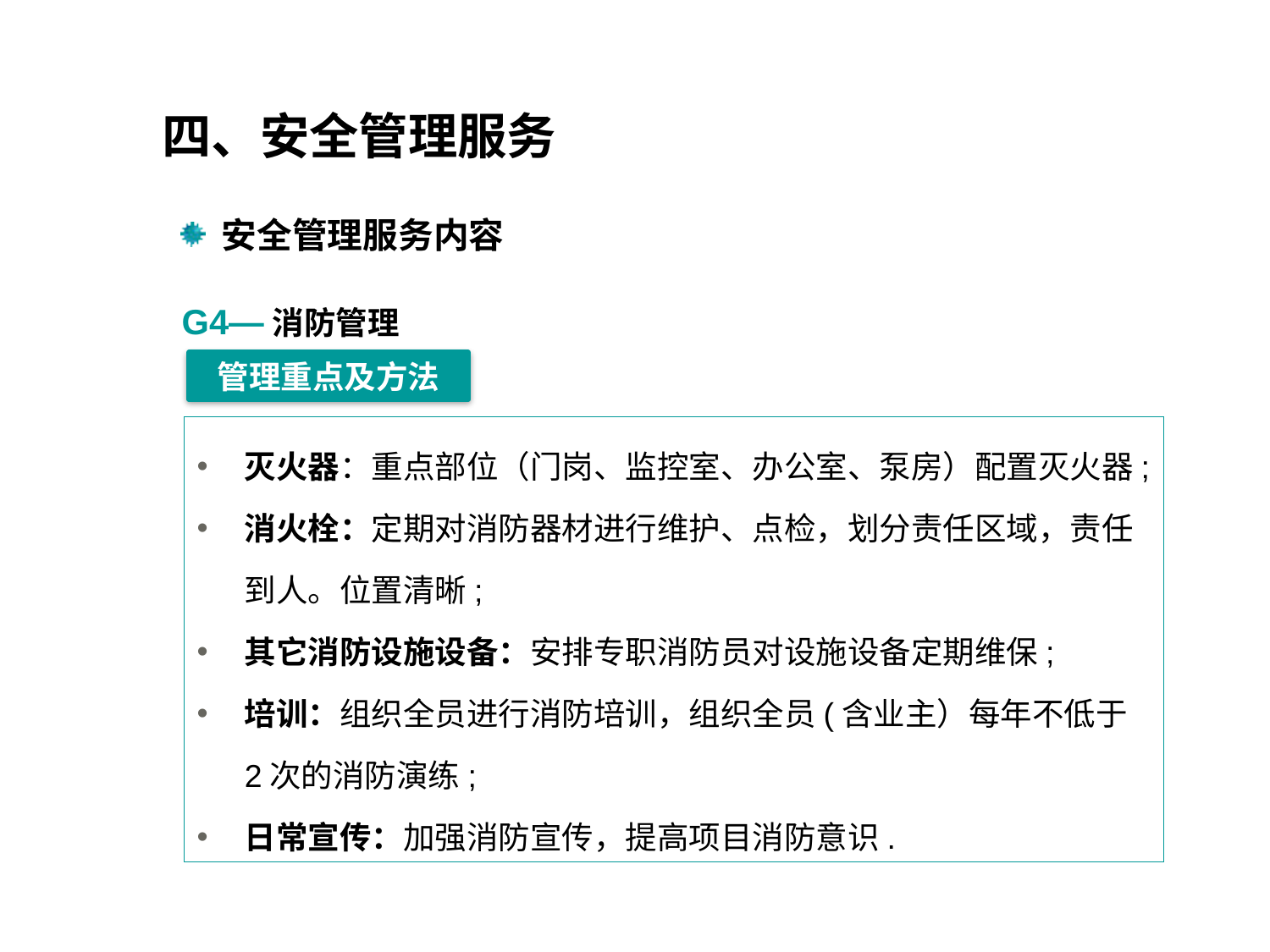

四、安全管理服务
 安全管理服务内容
G4—消防管理
管理重点及方法
灭火器：重点部位（门岗、监控室、办公室、泵房）配置灭火器;
消火栓：定期对消防器材进行维护、点检，划分责任区域，责任到人。位置清晰;
其它消防设施设备：安排专职消防员对设施设备定期维保;
培训：组织全员进行消防培训，组织全员(含业主）每年不低于2次的消防演练;
日常宣传：加强消防宣传，提高项目消防意识.